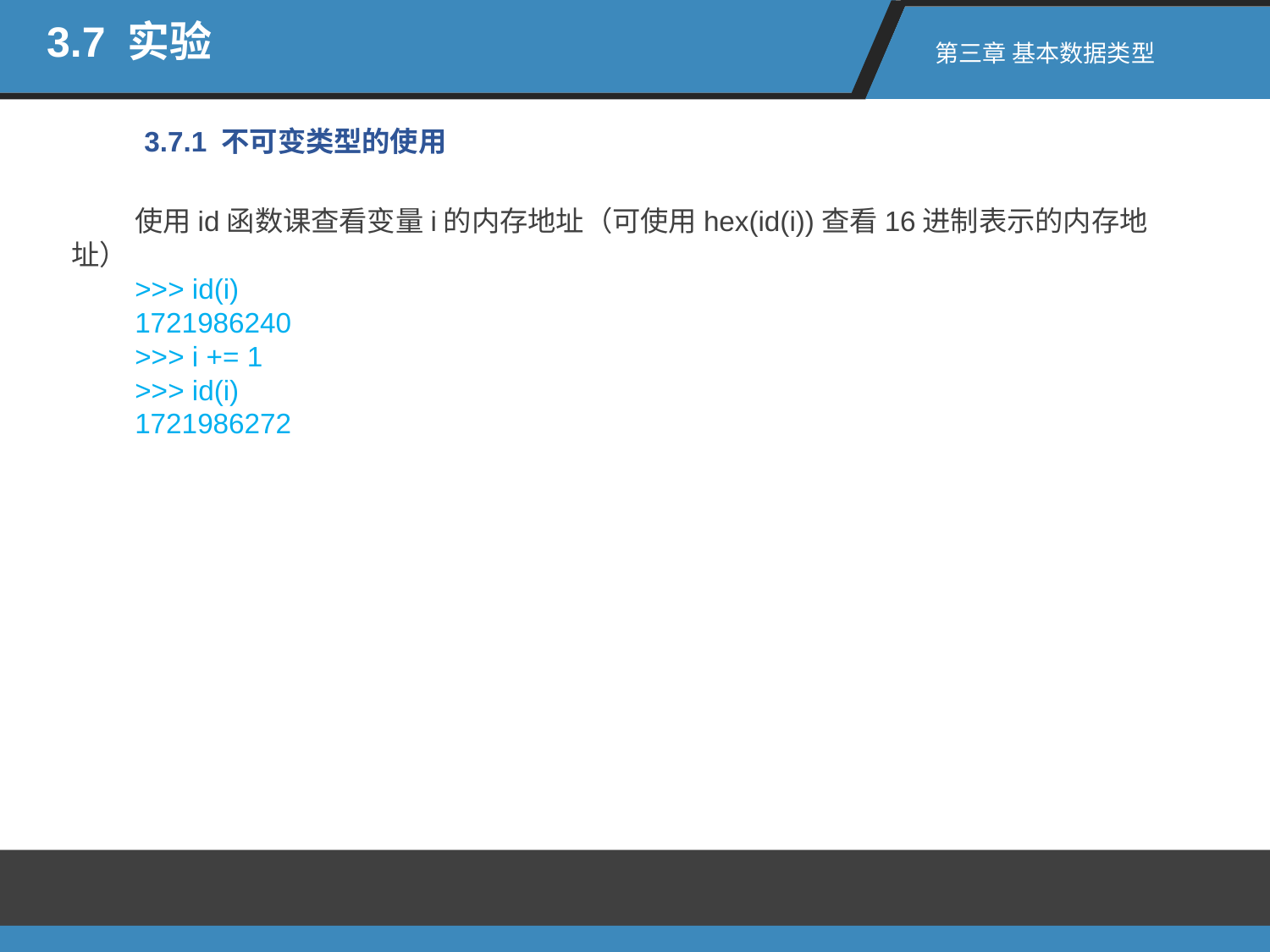

3.7 实验
第三章 基本数据类型
3.7.1 不可变类型的使用
使用id函数课查看变量i的内存地址（可使用hex(id(i))查看16进制表示的内存地址）
>>> id(i)
1721986240
>>> i += 1
>>> id(i)
1721986272